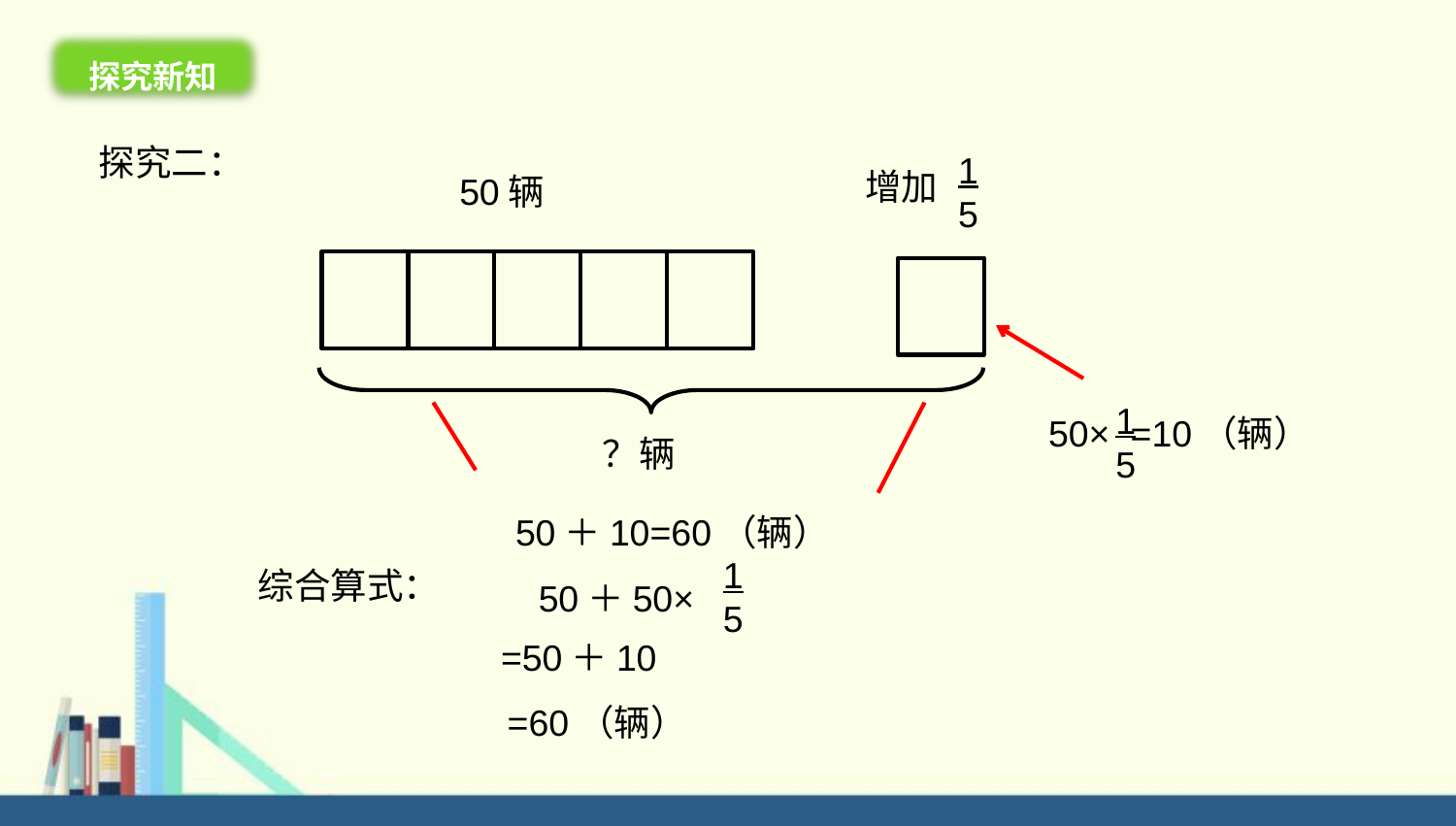

探究新知

探究二：
1
5
增加
50辆

1
5
50×  =10（辆）
？辆
50＋10=60（辆）
1
5
50＋50×
综合算式：
=50＋10
=60（辆）